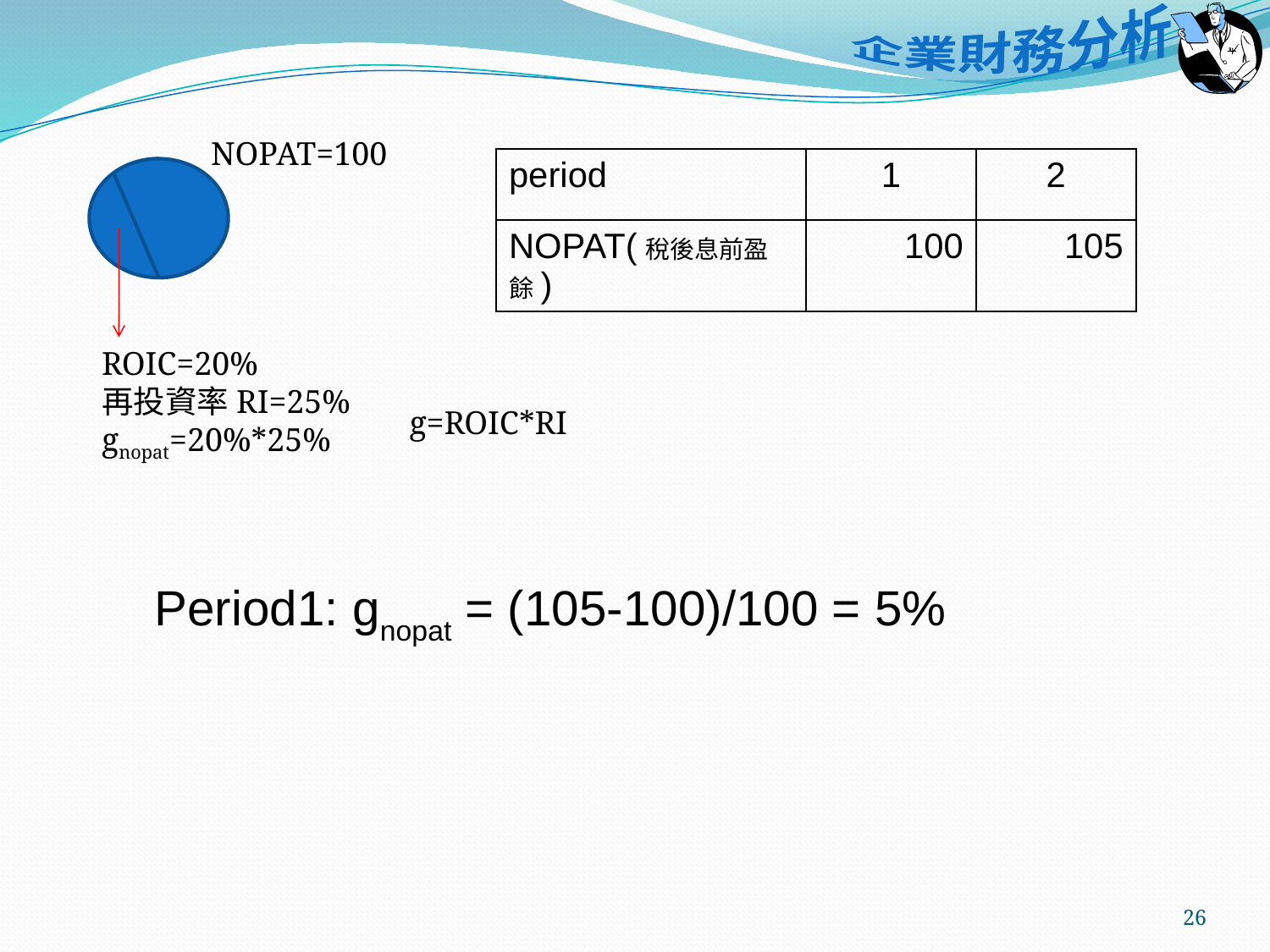

NOPAT=100
| period | 1 | 2 |
| --- | --- | --- |
| NOPAT(稅後息前盈餘) | 100 | 105 |

ROIC=20%
再投資率RI=25%
gnopat=20%*25%
g=ROIC*RI
Period1: gnopat = (105-100)/100 = 5%
26